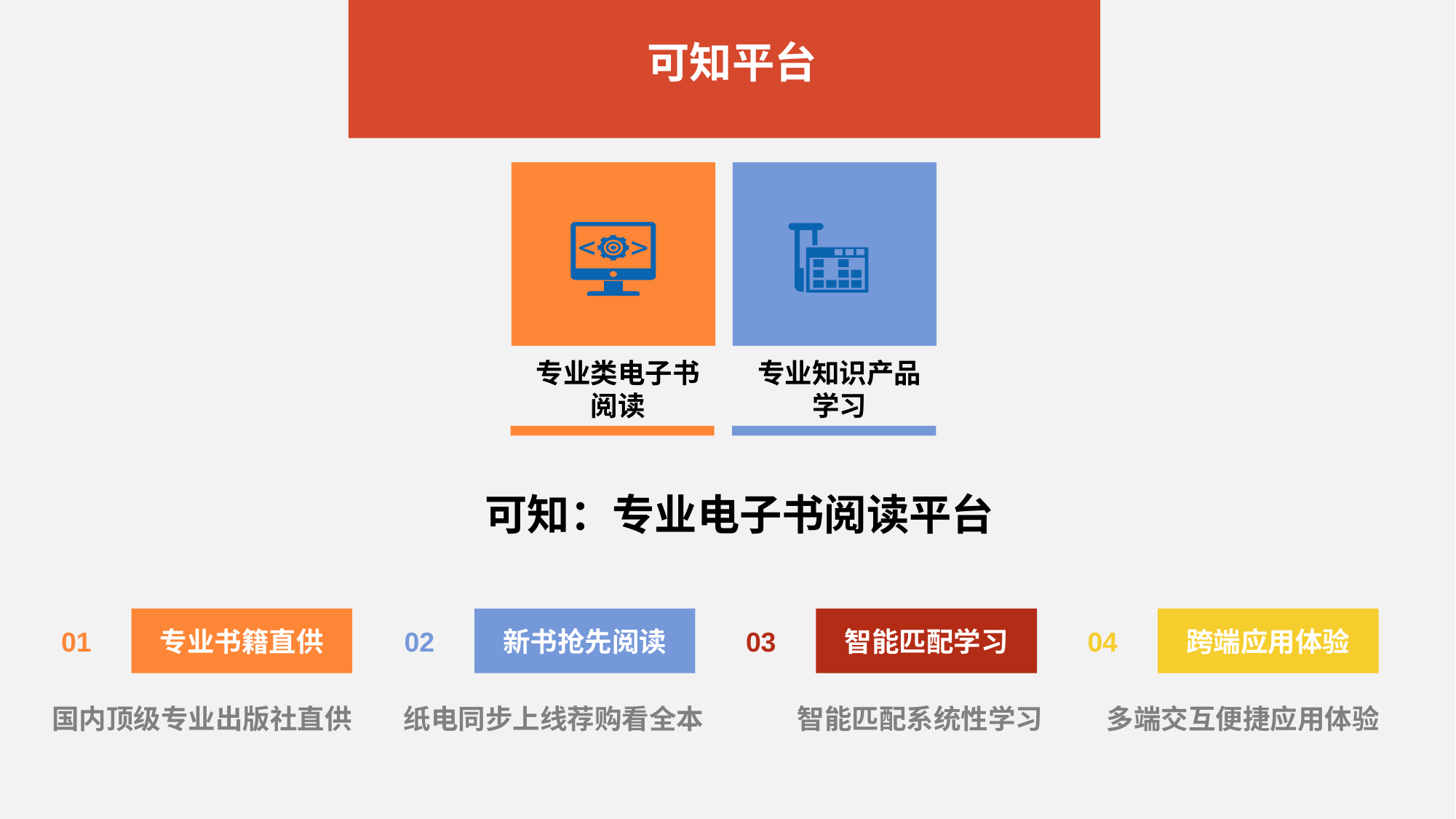

可知平台

专业类电子书阅读
专业知识产品学习

可知：专业电子书阅读平台
01
02
03
04
专业书籍直供
新书抢先阅读
智能匹配学习
跨端应用体验
国内顶级专业出版社直供
纸电同步上线荐购看全本
智能匹配系统性学习
多端交互便捷应用体验